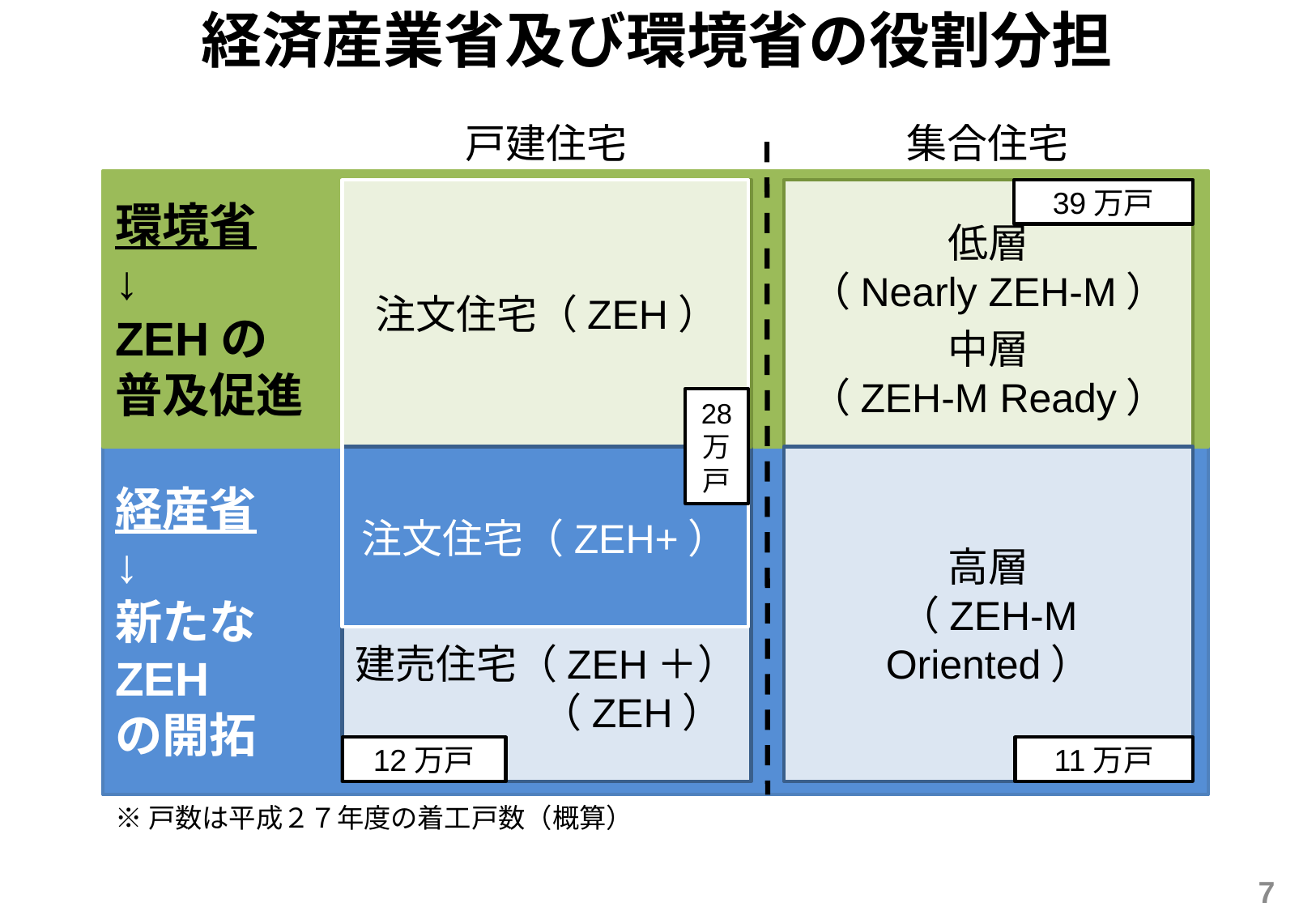

# 経済産業省及び環境省の役割分担
戸建住宅
集合住宅
環境省
↓
ZEHの
普及促進
39万戸
注文住宅（ZEH）

低層
（Nearly ZEH-M）
中層
（ZEH-M Ready）

建売住宅（ZEH＋）
　　　　 （ZEH）
高層
（ZEH-M Oriented）
経産省
↓
新たな
ZEH
の開拓
注文住宅（ZEH+）
12万戸
11万戸

28
万
戸
※戸数は平成２７年度の着工戸数（概算）
7